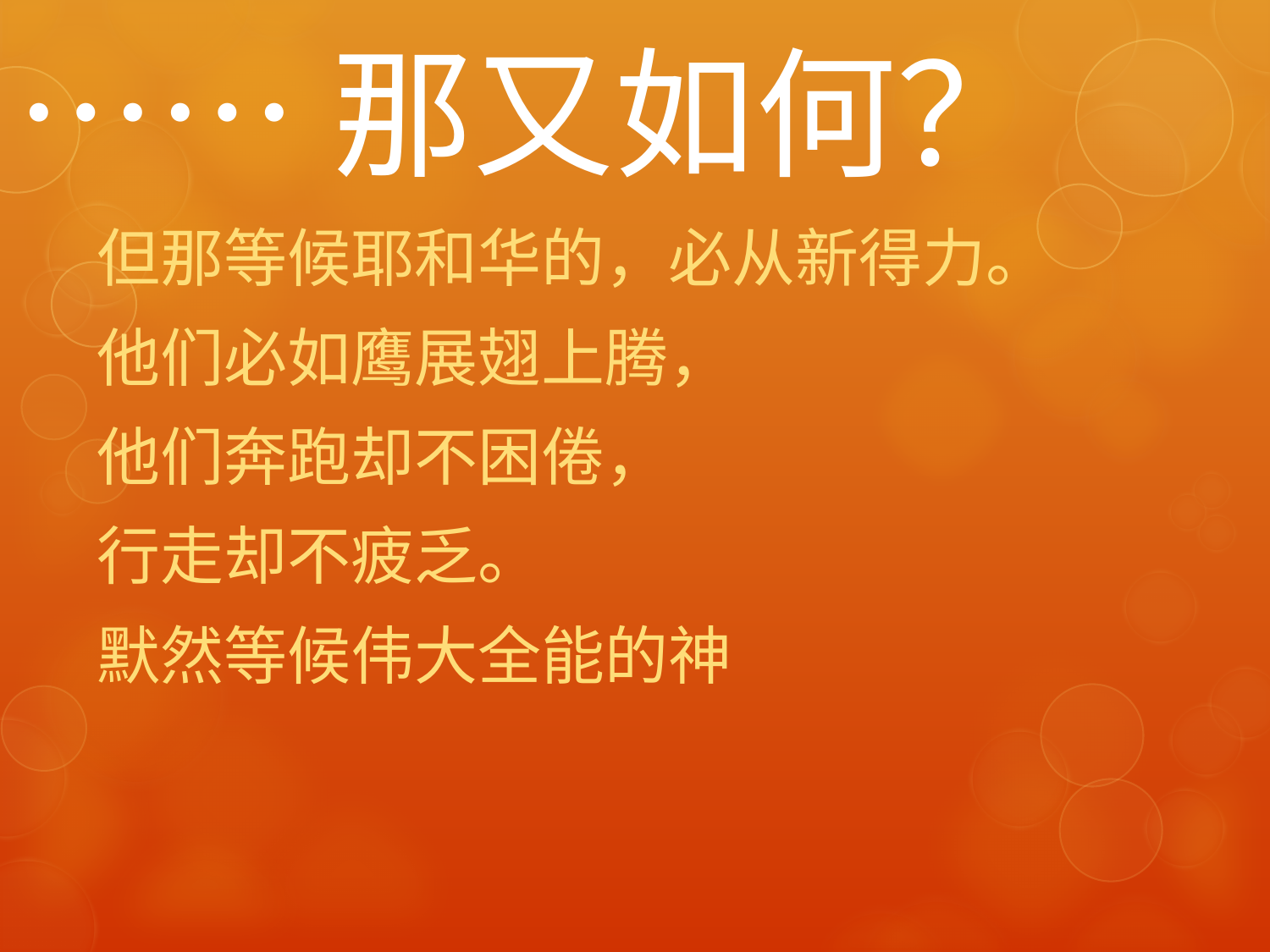

# ……那又如何？
但那等候耶和华的，必从新得力。
他们必如鹰展翅上腾，
他们奔跑却不困倦，
行走却不疲乏。
默然等候伟大全能的神